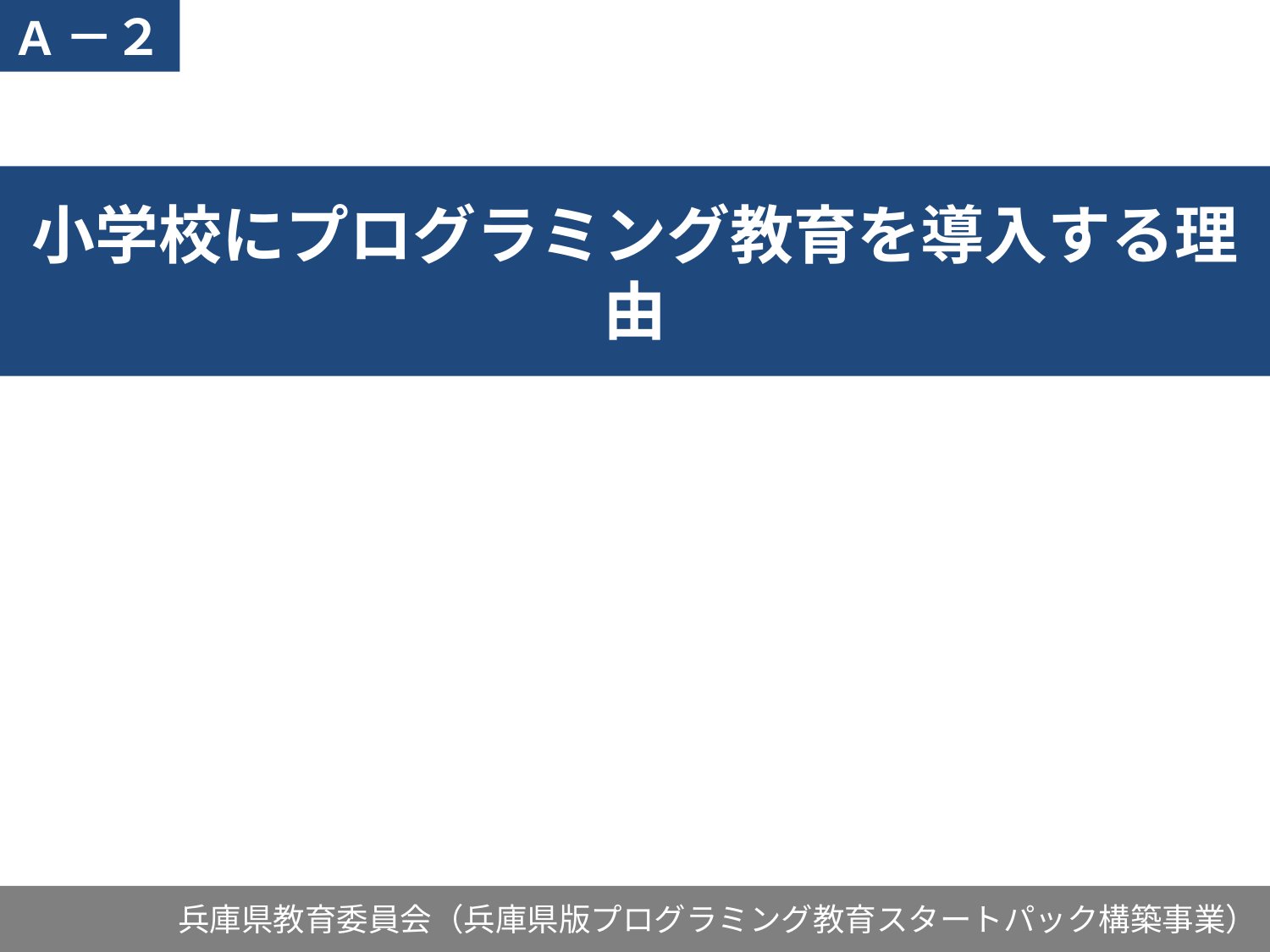

A－２
# 小学校にプログラミング教育を導入する理由
兵庫県教育委員会（兵庫県版プログラミング教育スタートパック構築事業）